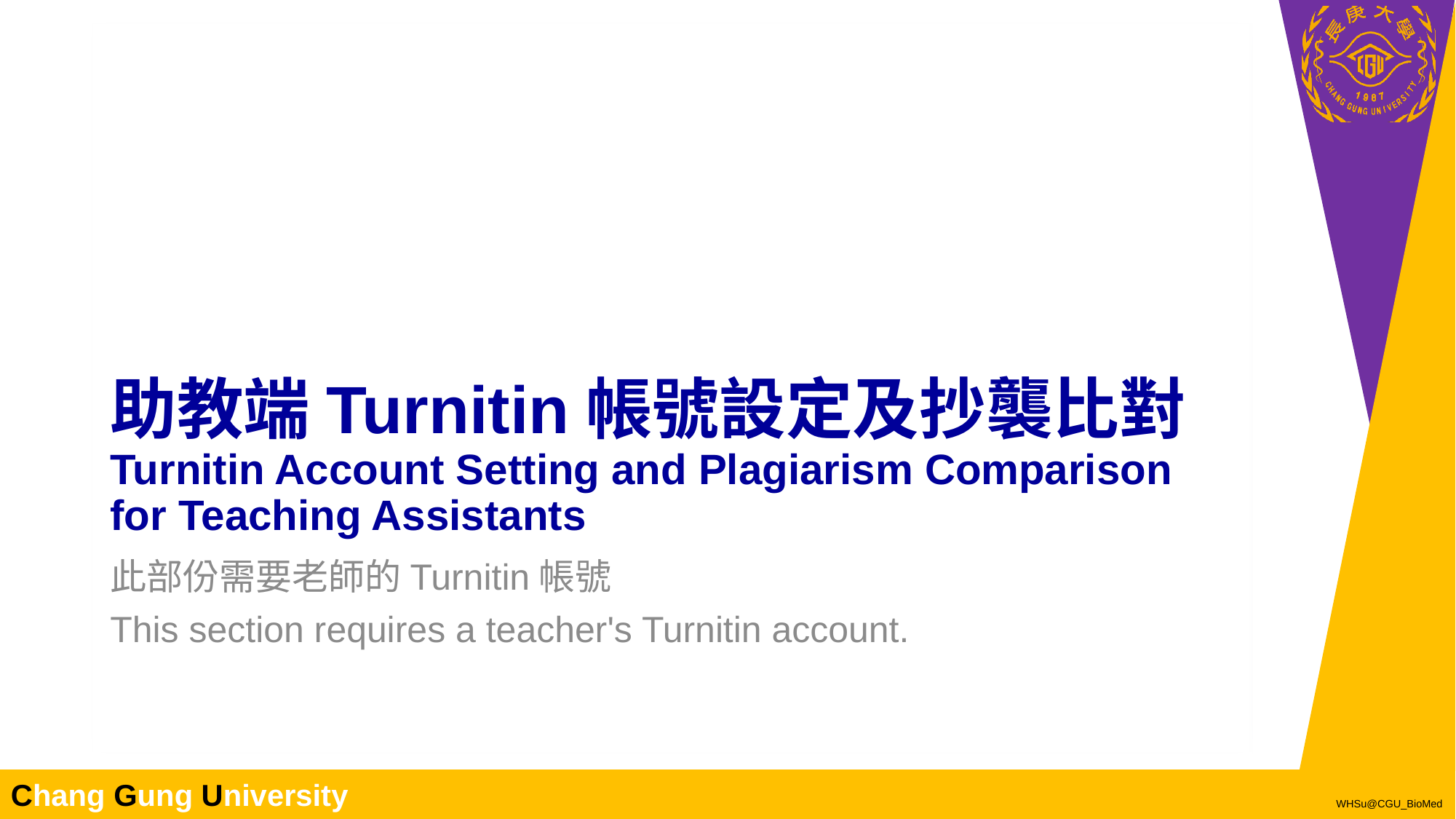

# 助教端Turnitin帳號設定及抄襲比對 Turnitin Account Setting and Plagiarism Comparison for Teaching Assistants
此部份需要老師的Turnitin帳號
This section requires a teacher's Turnitin account.